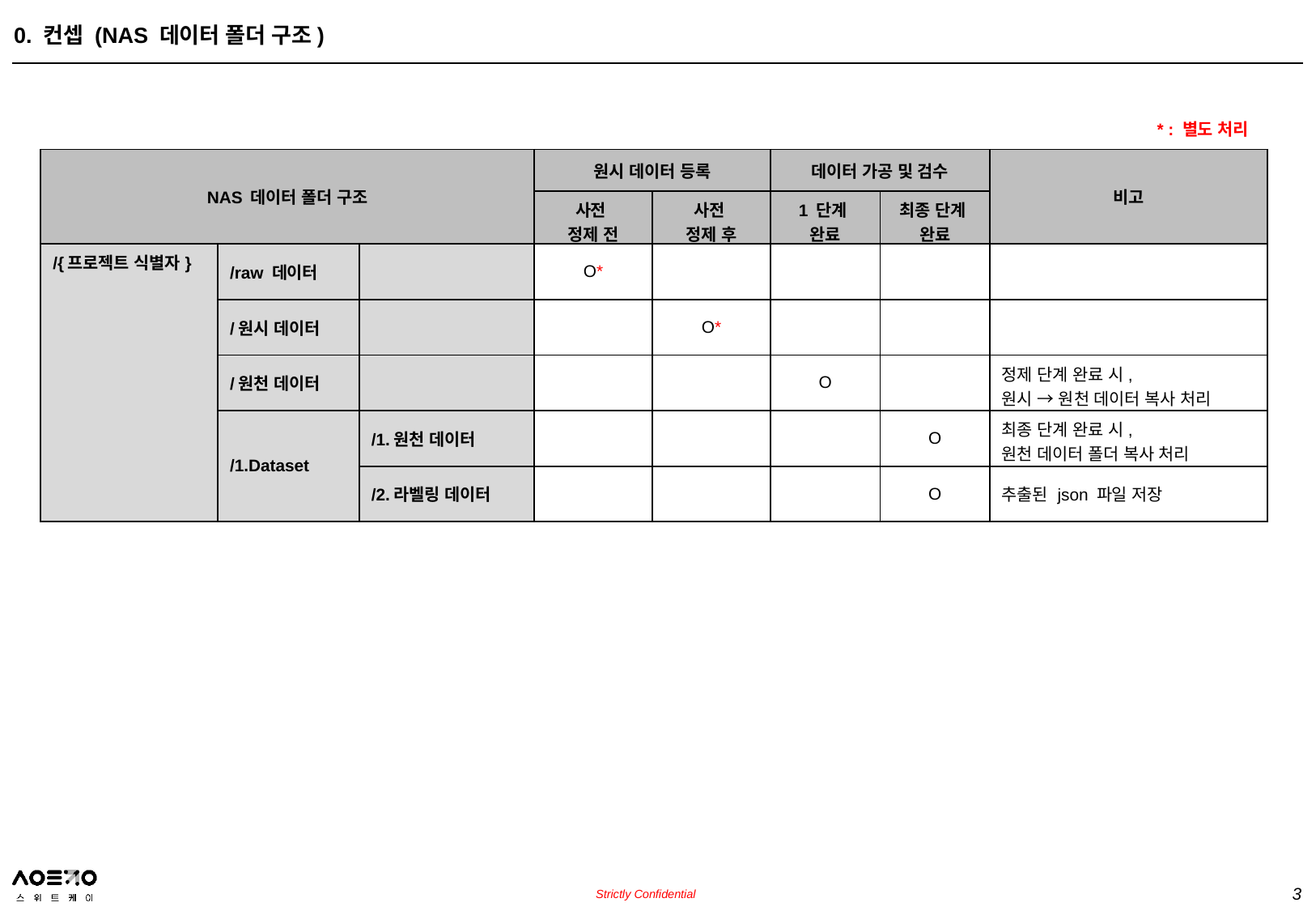

0. 컨셉 (NAS 데이터 폴더 구조)
* : 별도 처리
| NAS 데이터 폴더 구조 |  |  | 원시 데이터 등록 |  | 데이터 가공 및 검수 | 데이터 가공 및 검수 | 비고 |
| --- | --- | --- | --- | --- | --- | --- | --- |
|  |  |  | 사전 정제 전 | 사전 정제 후 | 1 단계 완료 | 최종 단계 완료 |  |
| /{프로젝트 식별자} | /raw 데이터 |  | O\* |  |  |  |  |
|  | /원시 데이터 |  |  | O\* |  |  |  |
|  | /원천 데이터 |  |  |  | O |  | 정제 단계 완료 시, 원시 → 원천 데이터 복사 처리 |
|  | /1.Dataset | /1.원천 데이터 |  |  |  | O | 최종 단계 완료 시, 원천 데이터 폴더 복사 처리 |
|  |  | /2.라벨링 데이터 |  |  |  | O | 추출된 json 파일 저장 |